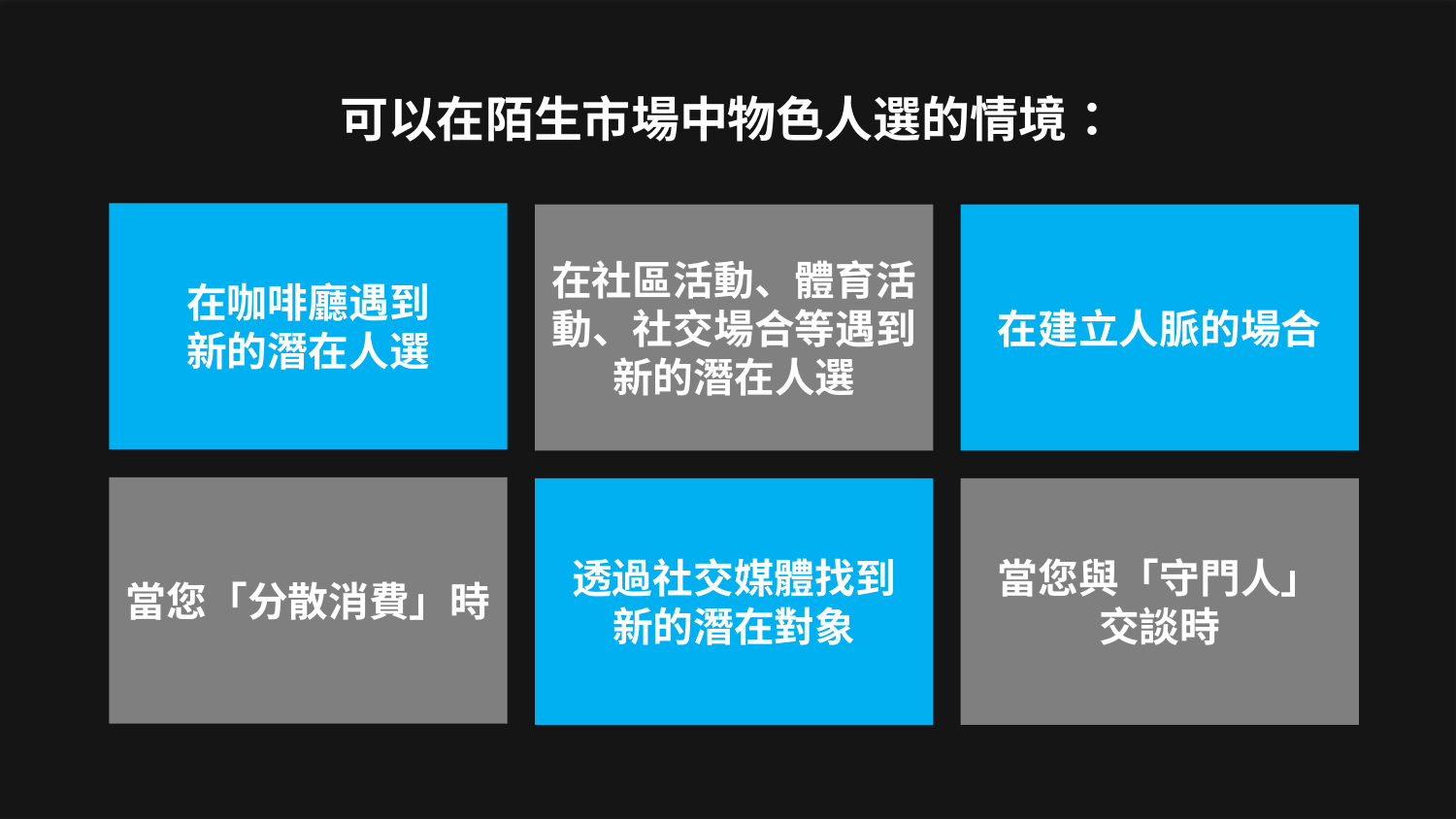

可以在陌生市場中物色人選的情境：
在咖啡廳遇到
新的潛在人選
在社區活動、體育活動、社交場合等遇到新的潛在人選
在建立人脈的場合
當您「分散消費」時
透過社交媒體找到
新的潛在對象
當您與「守門人」
交談時